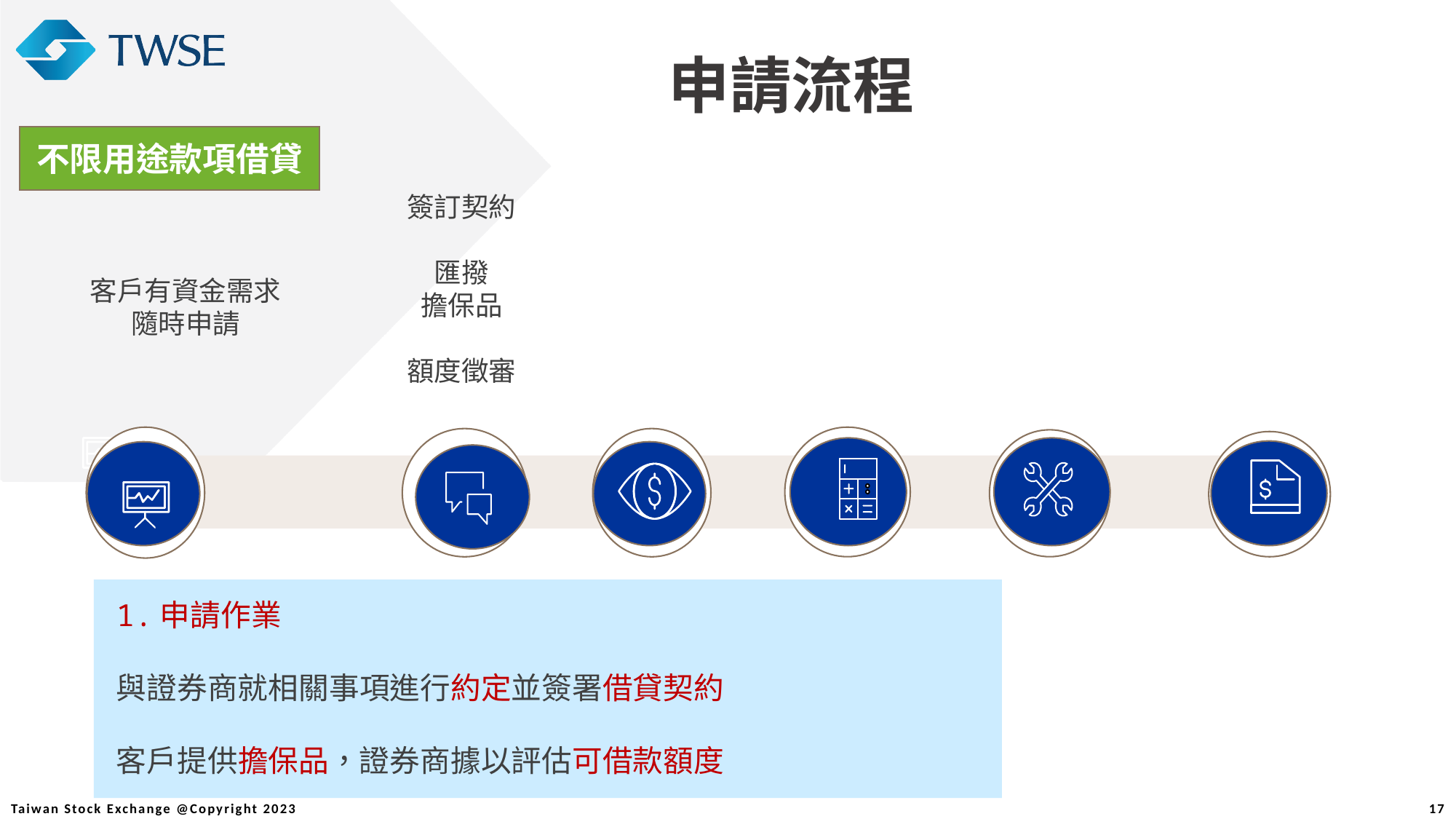

申請流程
證券業務借貸款項
不限用途款項借貸
簽訂契約

匯撥
擔保品

額度徵審

客戶有資金需求
隨時申請

1.申請作業

與證券商就相關事項進行約定並簽署借貸契約

客戶提供擔保品，證券商據以評估可借款額度

17